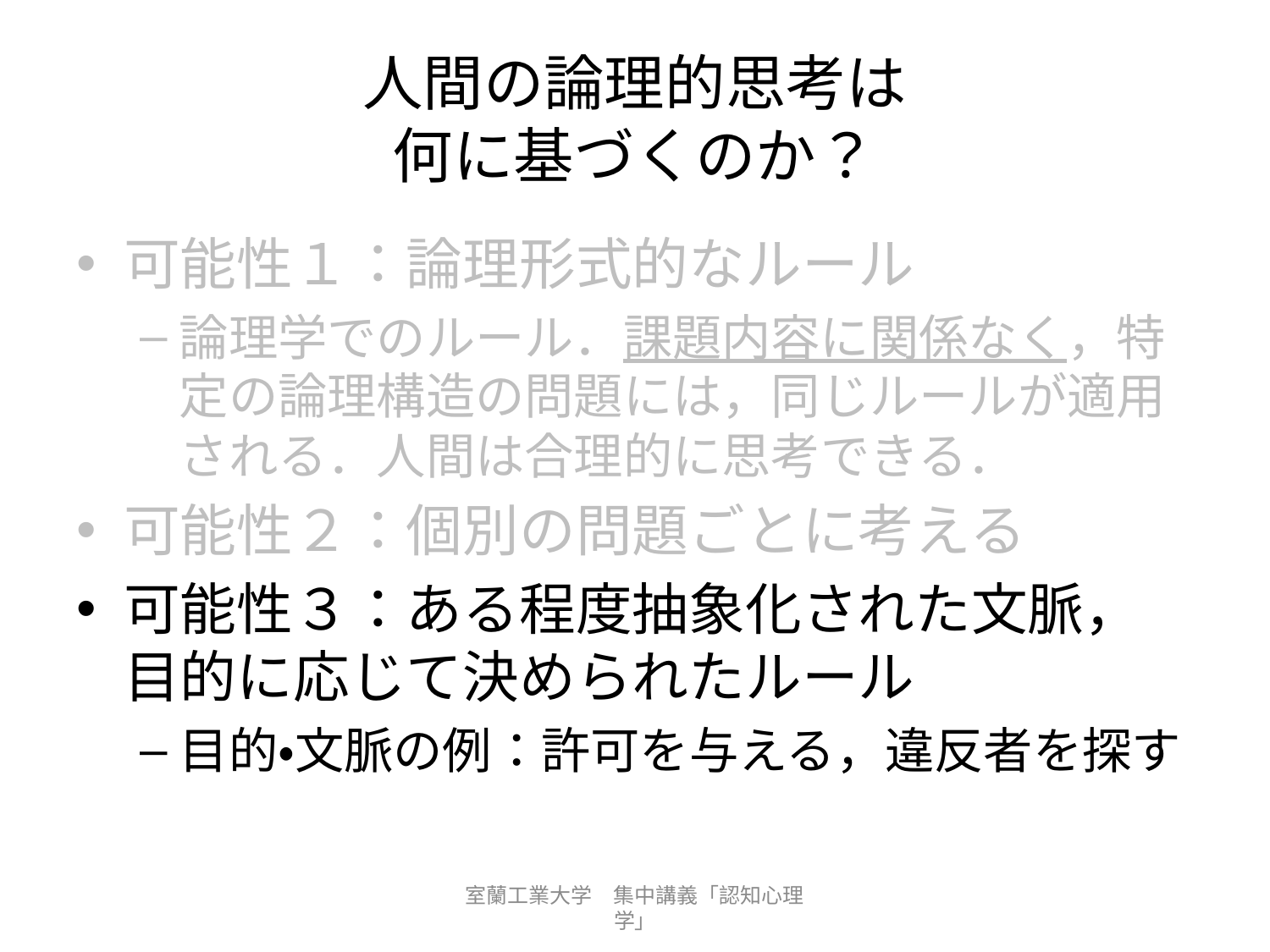

# 人間の論理的思考は 何に基づくのか？
可能性１：論理形式的なルール
論理学でのルール．課題内容に関係なく，特定の論理構造の問題には，同じルールが適用される．人間は合理的に思考できる．
可能性２：個別の問題ごとに考える
可能性３：ある程度抽象化された文脈，目的に応じて決められたルール
目的・文脈の例：許可を与える，違反者を探す
室蘭工業大学　集中講義「認知心理学」